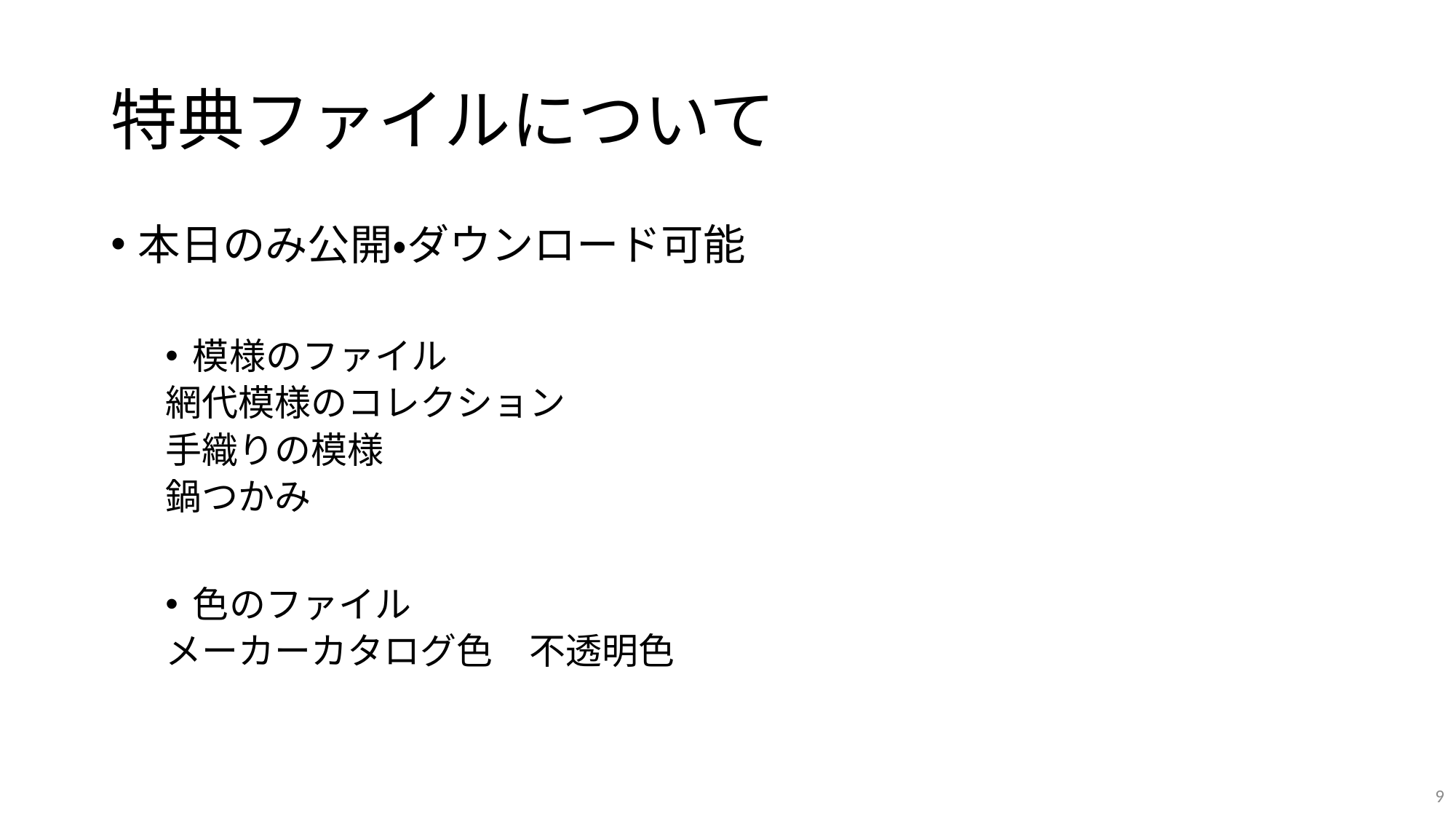

# 特典ファイルについて
本日のみ公開・ダウンロード可能

模様のファイル
網代模様のコレクション
手織りの模様
鍋つかみ

色のファイル
メーカーカタログ色　不透明色

9